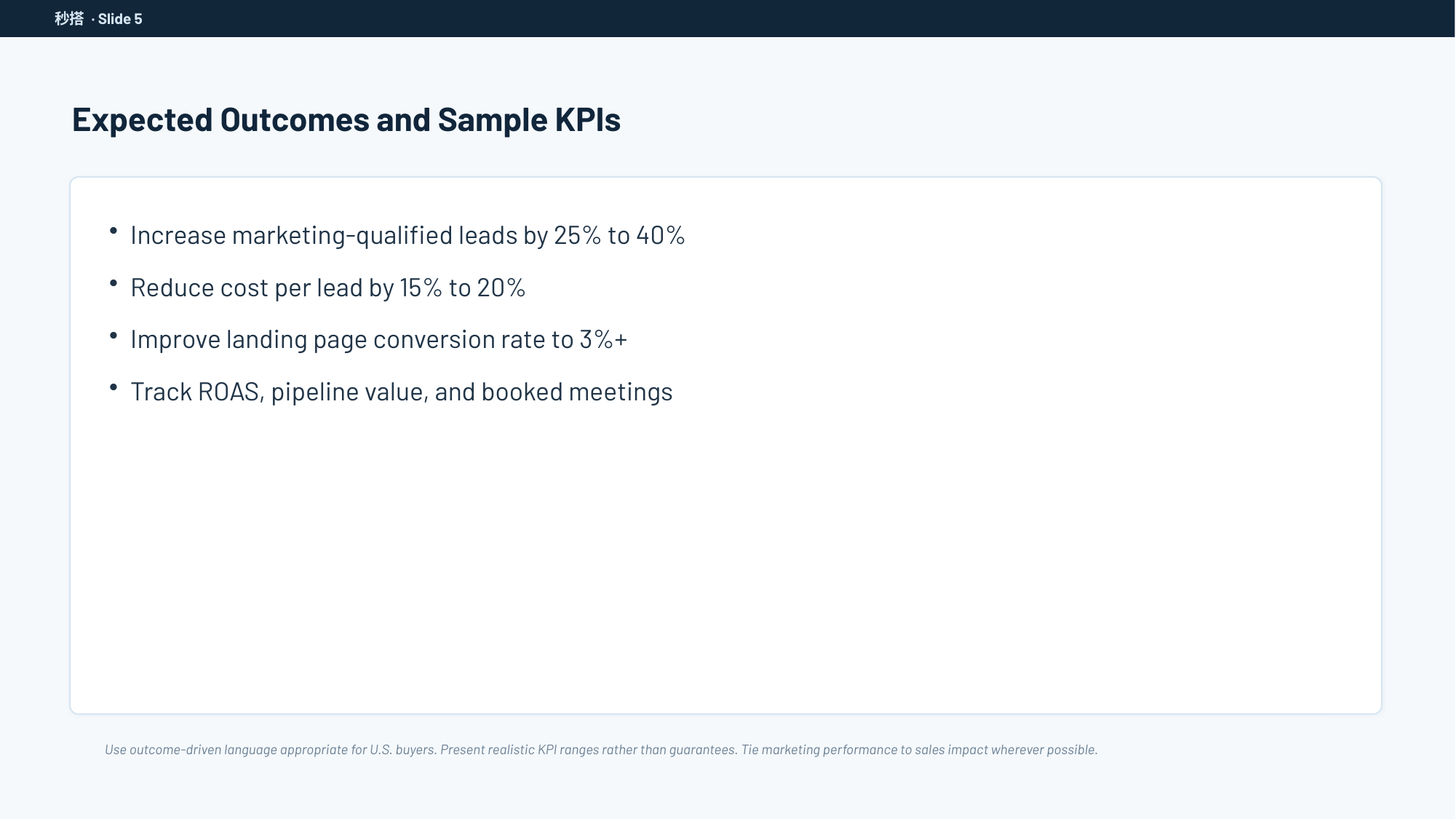

秒搭 · Slide 5
Expected Outcomes and Sample KPIs

Increase marketing-qualified leads by 25% to 40%
Reduce cost per lead by 15% to 20%
Improve landing page conversion rate to 3%+
Track ROAS, pipeline value, and booked meetings
Use outcome-driven language appropriate for U.S. buyers. Present realistic KPI ranges rather than guarantees. Tie marketing performance to sales impact wherever possible.